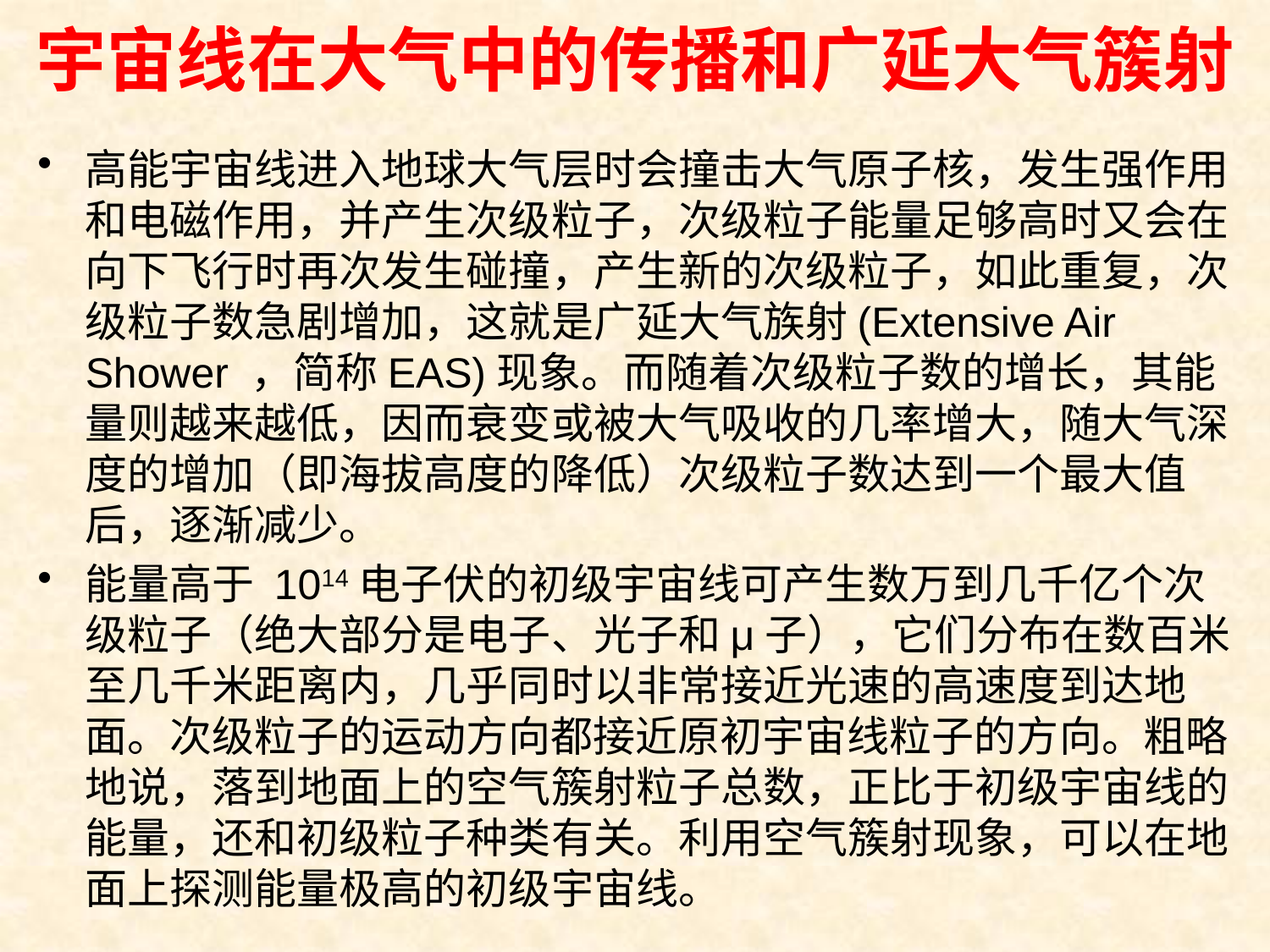

# 宇宙线在大气中的传播和广延大气簇射
高能宇宙线进入地球大气层时会撞击大气原子核，发生强作用和电磁作用，并产生次级粒子，次级粒子能量足够高时又会在向下飞行时再次发生碰撞，产生新的次级粒子，如此重复，次级粒子数急剧增加，这就是广延大气族射(Extensive Air Shower ，简称EAS)现象。而随着次级粒子数的增长，其能量则越来越低，因而衰变或被大气吸收的几率增大，随大气深度的增加（即海拔高度的降低）次级粒子数达到一个最大值后，逐渐减少。
能量高于 1014电子伏的初级宇宙线可产生数万到几千亿个次级粒子（绝大部分是电子、光子和μ子），它们分布在数百米至几千米距离内，几乎同时以非常接近光速的高速度到达地面。次级粒子的运动方向都接近原初宇宙线粒子的方向。粗略地说，落到地面上的空气簇射粒子总数，正比于初级宇宙线的能量，还和初级粒子种类有关。利用空气簇射现象，可以在地面上探测能量极高的初级宇宙线。